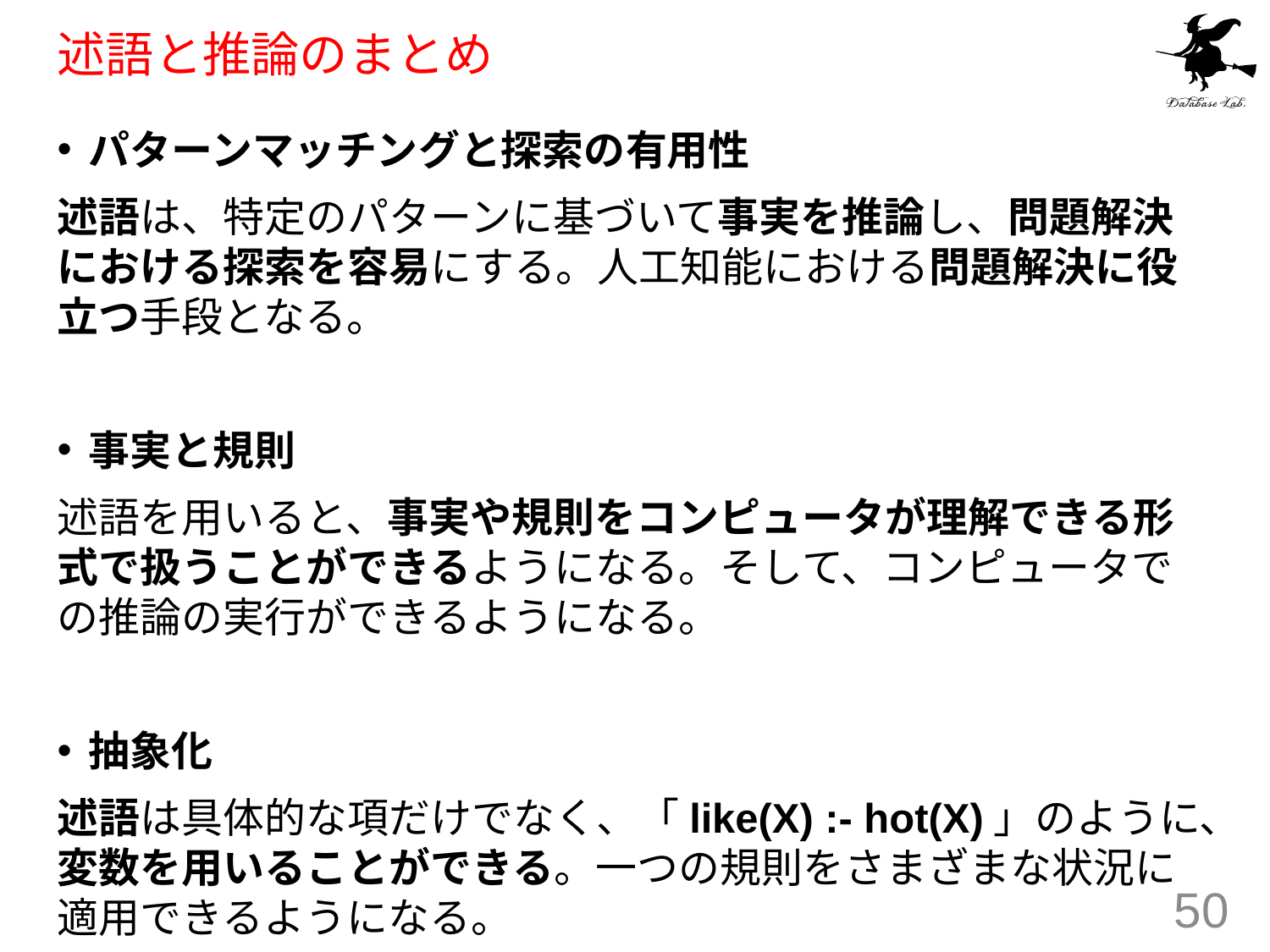

# 述語と推論のまとめ
パターンマッチングと探索の有用性
述語は、特定のパターンに基づいて事実を推論し、問題解決における探索を容易にする。人工知能における問題解決に役立つ手段となる。

事実と規則
述語を用いると、事実や規則をコンピュータが理解できる形式で扱うことができるようになる。そして、コンピュータでの推論の実行ができるようになる。

抽象化
述語は具体的な項だけでなく、「like(X) :- hot(X)」のように、変数を用いることができる。一つの規則をさまざまな状況に適用できるようになる。
50